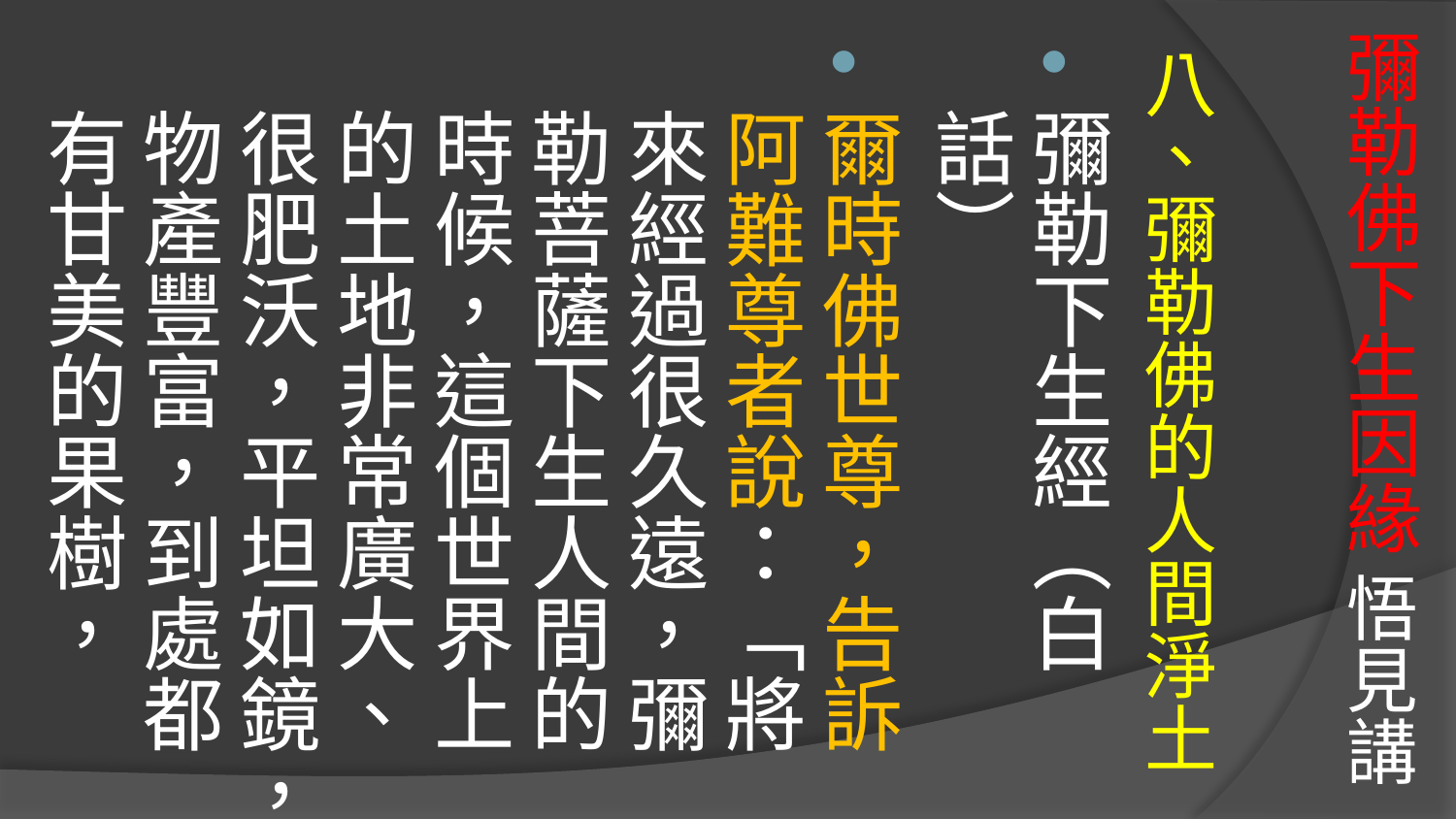

# 彌勒佛下生因緣 悟見講
八、彌勒佛的人間淨土
彌勒下生經（白話）
爾時佛世尊，告訴阿難尊者說：「將來經過很久遠，彌勒菩薩下生人間的時候，這個世界上的土地非常廣大、很肥沃，平坦如鏡，物產豐富，到處都有甘美的果樹，